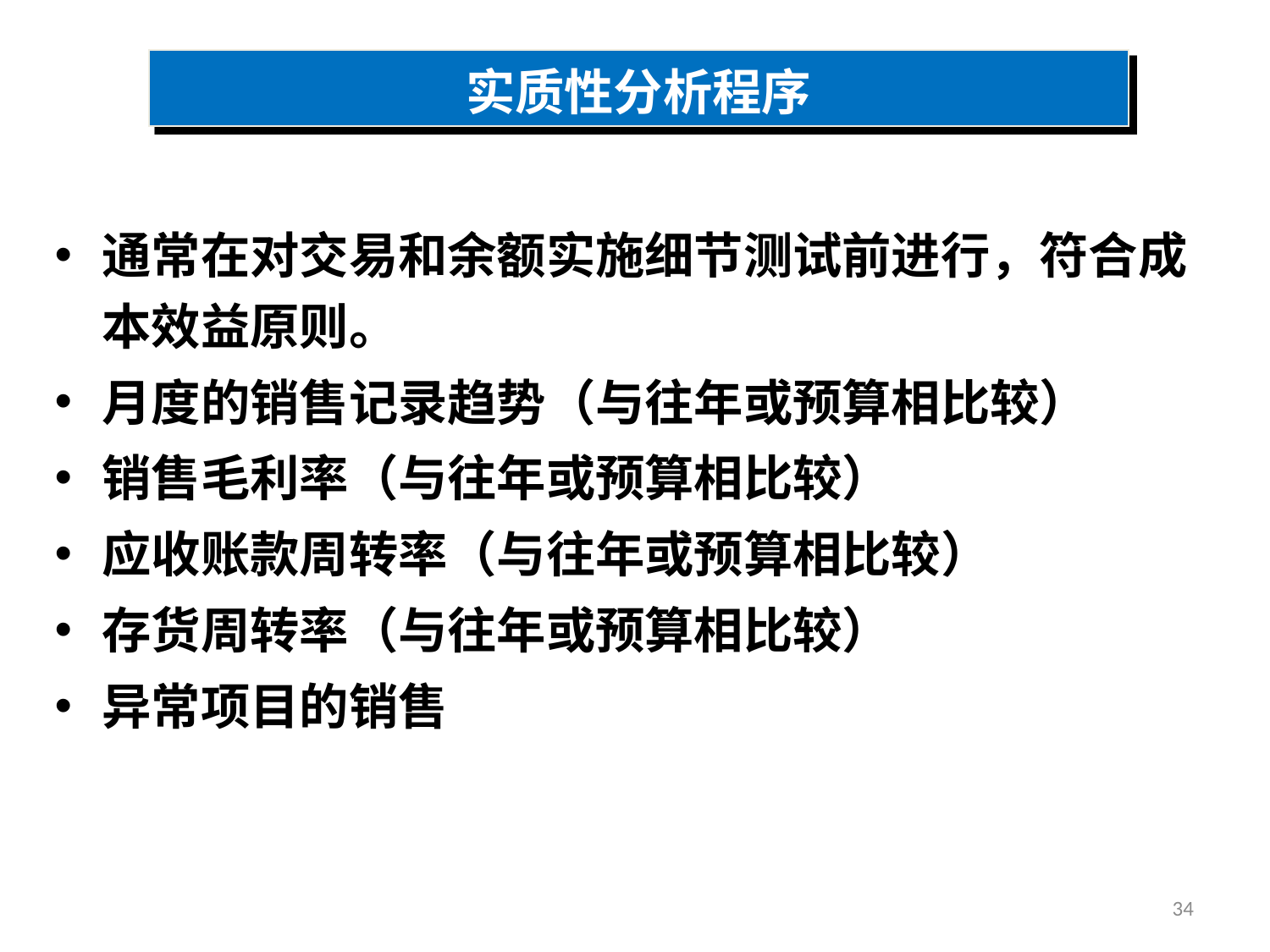

实质性分析程序
通常在对交易和余额实施细节测试前进行，符合成本效益原则。
月度的销售记录趋势（与往年或预算相比较）
销售毛利率（与往年或预算相比较）
应收账款周转率（与往年或预算相比较）
存货周转率（与往年或预算相比较）
异常项目的销售
34